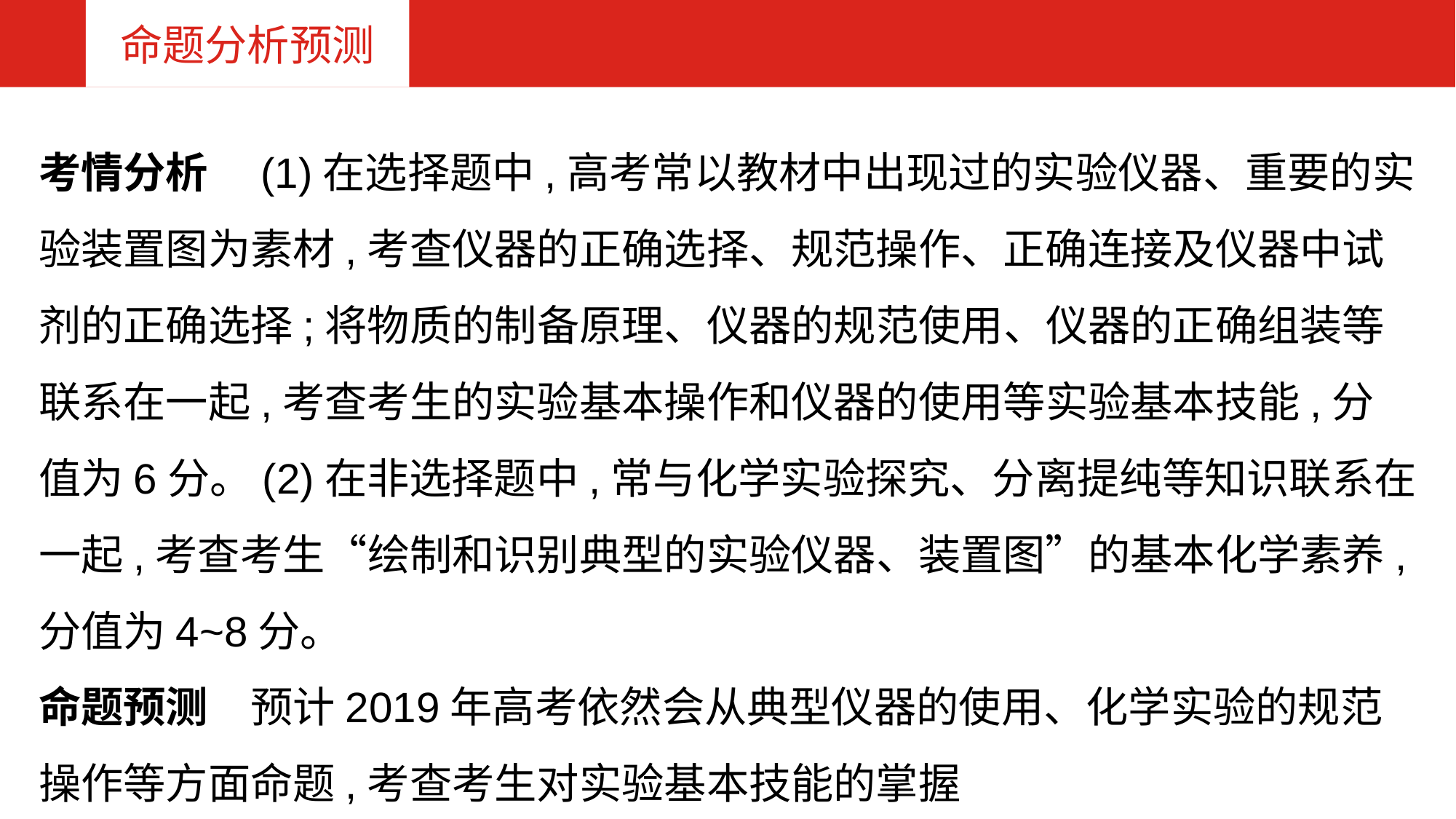

命题分析预测
考情分析　(1)在选择题中,高考常以教材中出现过的实验仪器、重要的实验装置图为素材,考查仪器的正确选择、规范操作、正确连接及仪器中试剂的正确选择;将物质的制备原理、仪器的规范使用、仪器的正确组装等联系在一起,考查考生的实验基本操作和仪器的使用等实验基本技能,分值为6分。(2)在非选择题中,常与化学实验探究、分离提纯等知识联系在一起,考查考生“绘制和识别典型的实验仪器、装置图”的基本化学素养,分值为4~8分。
命题预测　预计2019年高考依然会从典型仪器的使用、化学实验的规范操作等方面命题,考查考生对实验基本技能的掌握